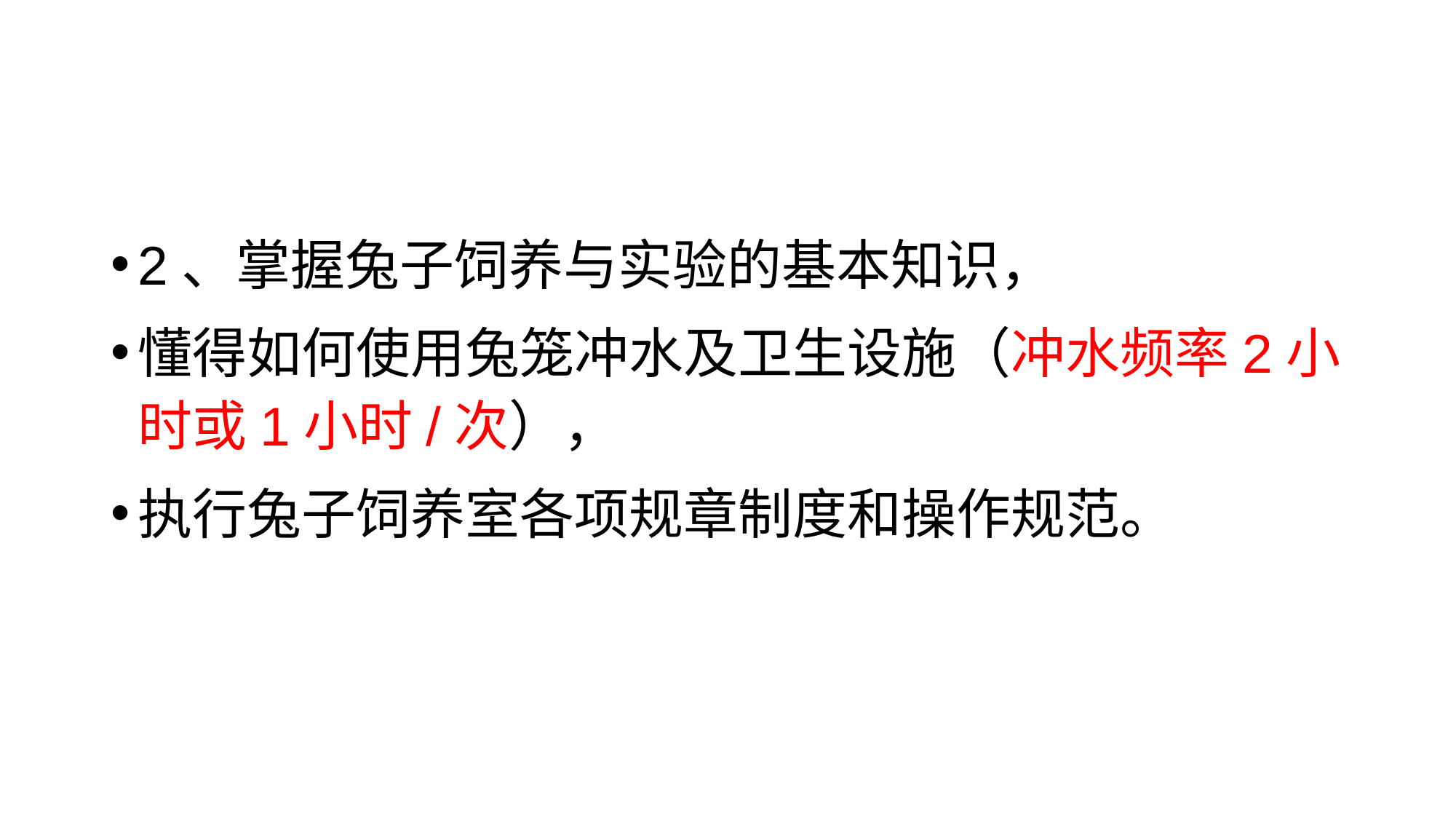

2、掌握兔子饲养与实验的基本知识，
懂得如何使用兔笼冲水及卫生设施（冲水频率2小时或1小时/次），
执行兔子饲养室各项规章制度和操作规范。